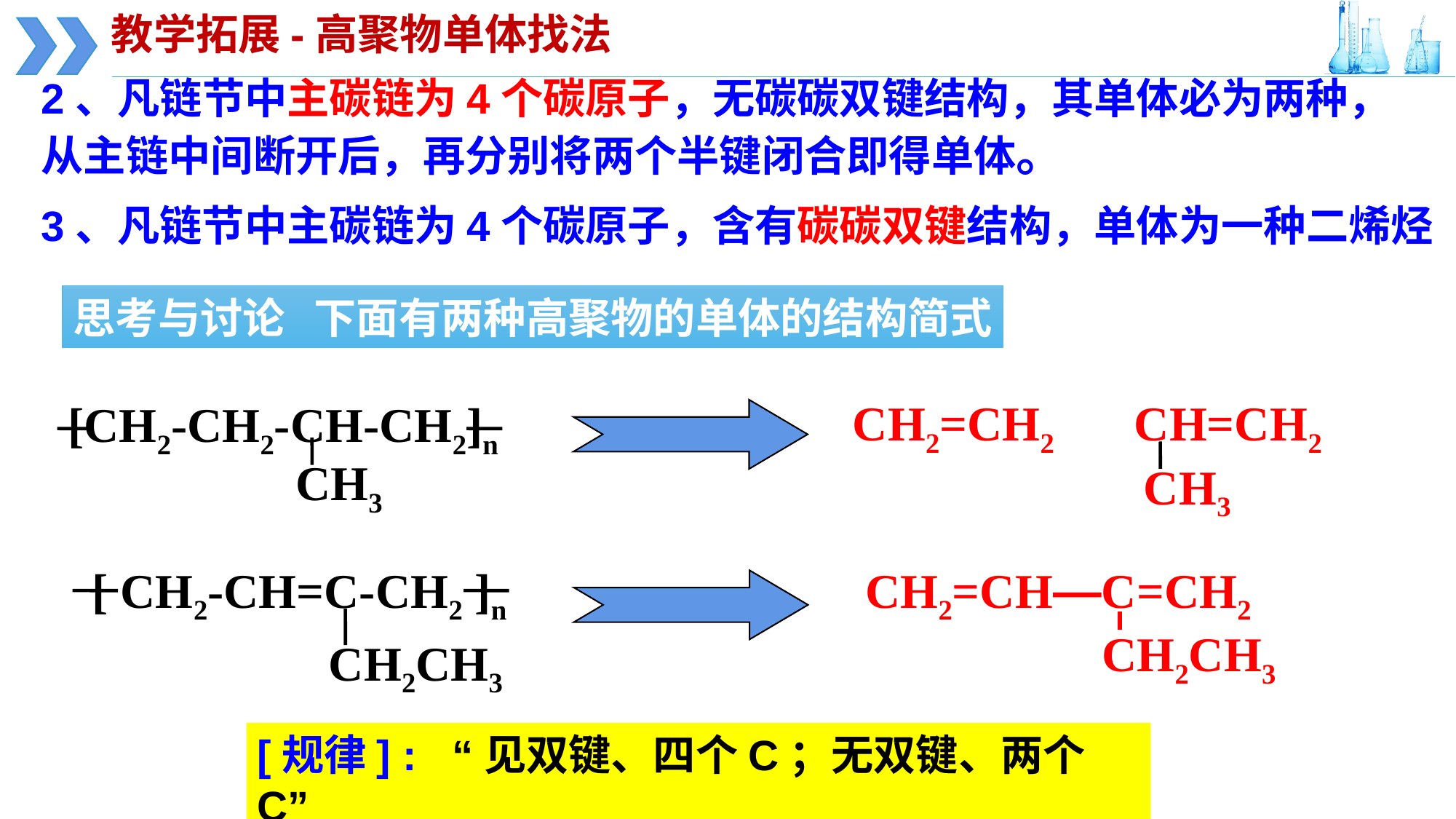

教学拓展-高聚物单体找法
2、凡链节中主碳链为4个碳原子，无碳碳双键结构，其单体必为两种，从主链中间断开后，再分别将两个半键闭合即得单体。
3、凡链节中主碳链为4个碳原子，含有碳碳双键结构，单体为一种二烯烃
思考与讨论   下面有两种高聚物的单体的结构简式
CH2=CH2       CH=CH2

CH3
[CH2-CH2-CH-CH2]n

CH3

[ CH2-CH=C-CH2 ]n

CH2CH3
CH2=CH—C=CH2
CH2CH3

[规律] :   “见双键、四个C；无双键、两个C”